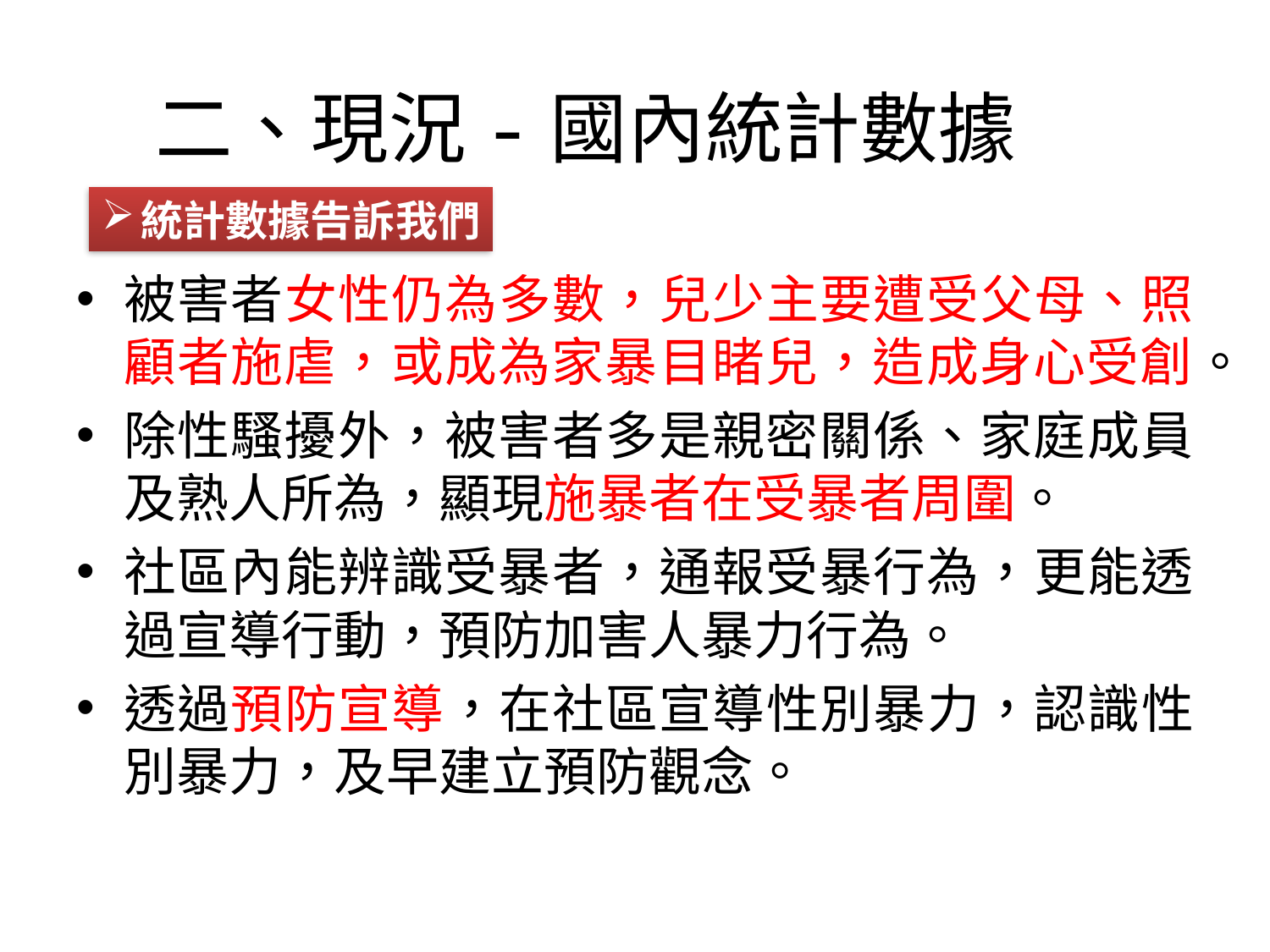

# 二、現況-國內統計數據

被害者女性仍為多數，兒少主要遭受父母、照顧者施虐，或成為家暴目睹兒，造成身心受創。
除性騷擾外，被害者多是親密關係、家庭成員及熟人所為，顯現施暴者在受暴者周圍。
社區內能辨識受暴者，通報受暴行為，更能透過宣導行動，預防加害人暴力行為。
透過預防宣導，在社區宣導性別暴力，認識性別暴力，及早建立預防觀念。
統計數據告訴我們